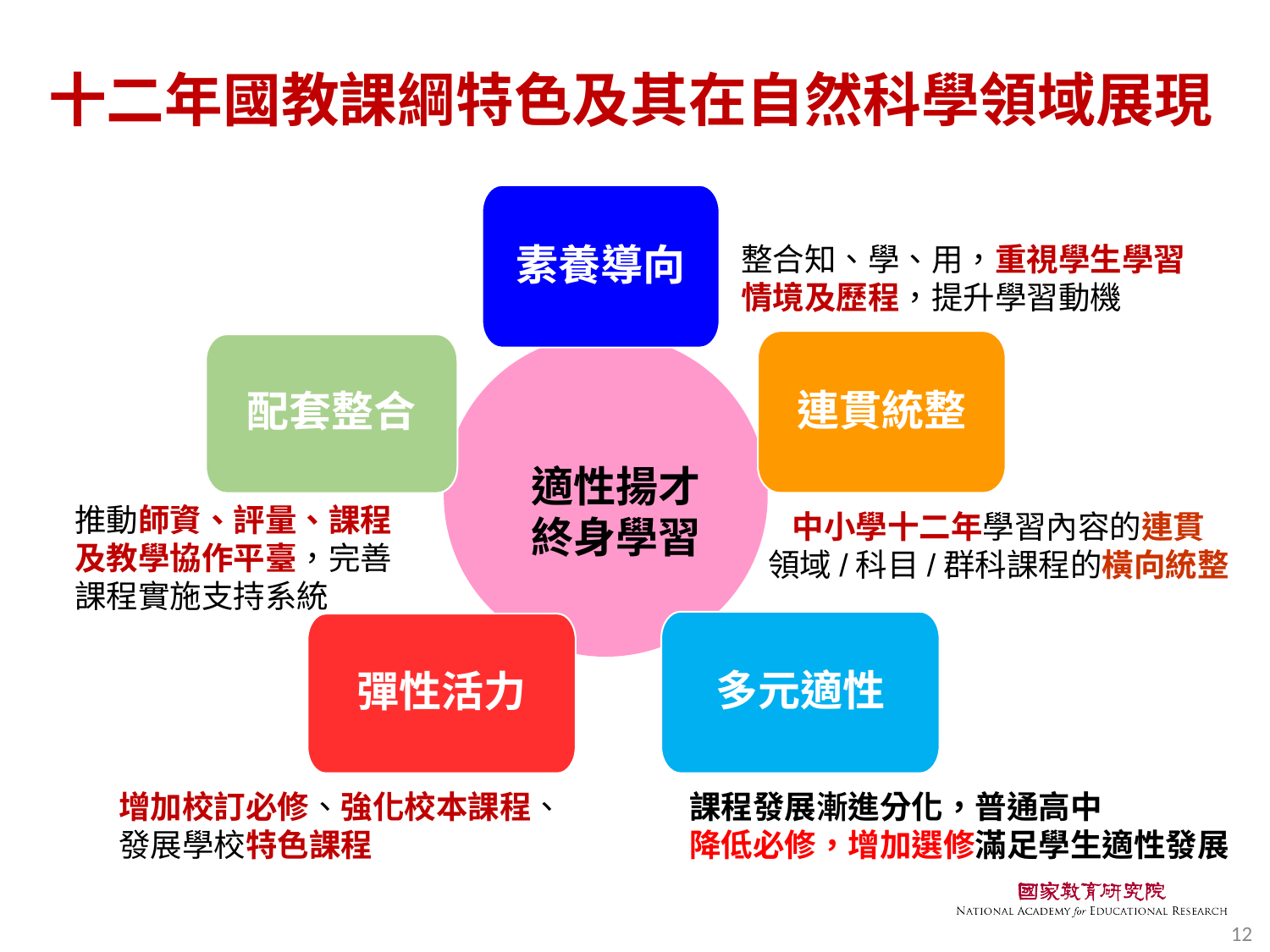

十二年國教課綱特色及其在自然科學領域展現
素養導向
整合知、學、用，重視學生學習
情境及歷程，提升學習動機
連貫統整
配套整合

適性揚才
終身學習
中小學十二年學習內容的連貫
領域/科目/群科課程的橫向統整
推動師資、評量、課程
及教學協作平臺，完善
課程實施支持系統
多元適性
彈性活力
增加校訂必修、強化校本課程、
發展學校特色課程
課程發展漸進分化，普通高中
降低必修，增加選修滿足學生適性發展
12